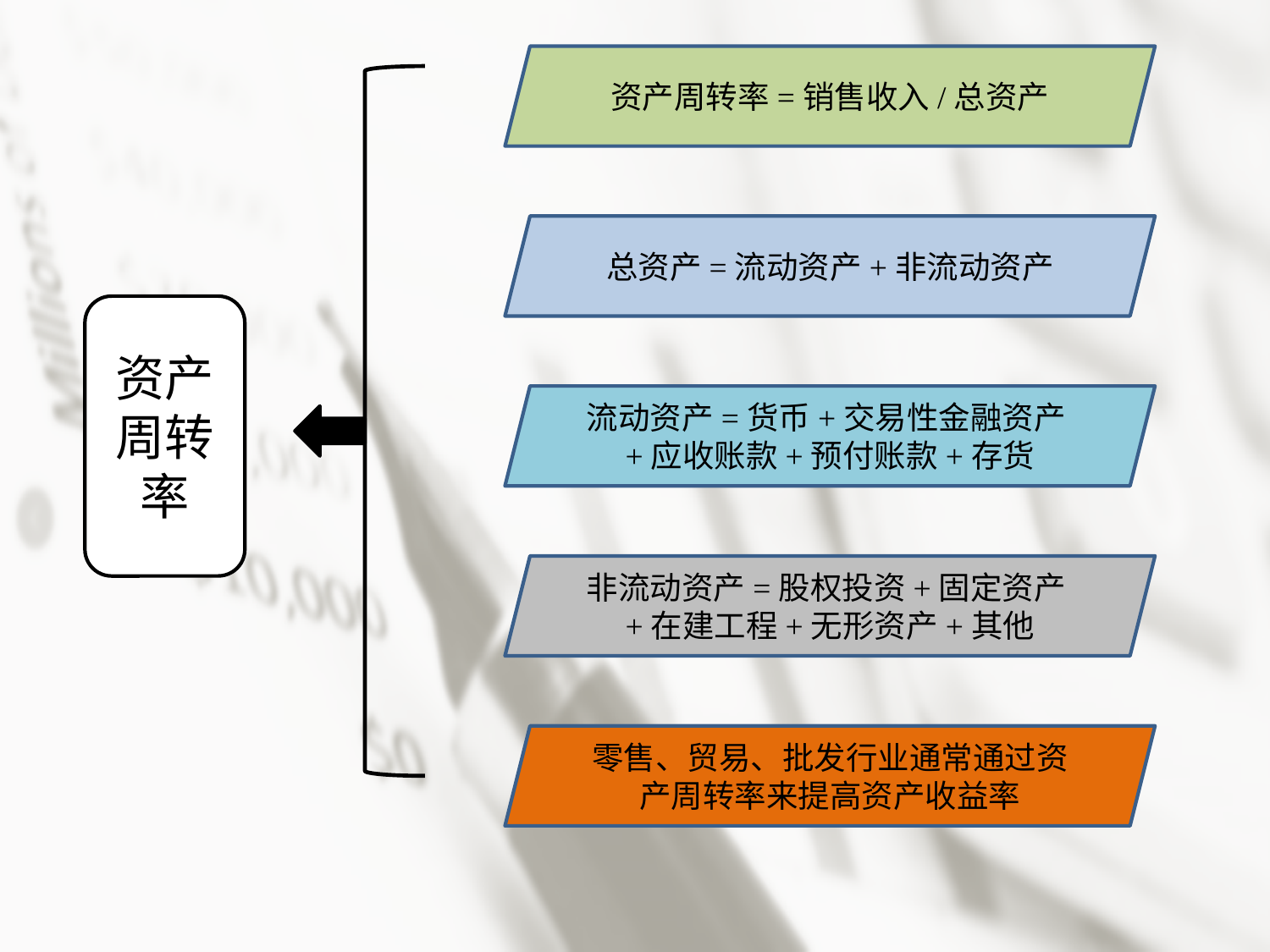

资产周转率=销售收入/总资产

总资产=流动资产+非流动资产
资产周转率
流动资产=货币+交易性金融资产+应收账款+预付账款+存货

非流动资产=股权投资+固定资产+在建工程+无形资产+其他
零售、贸易、批发行业通常通过资产周转率来提高资产收益率